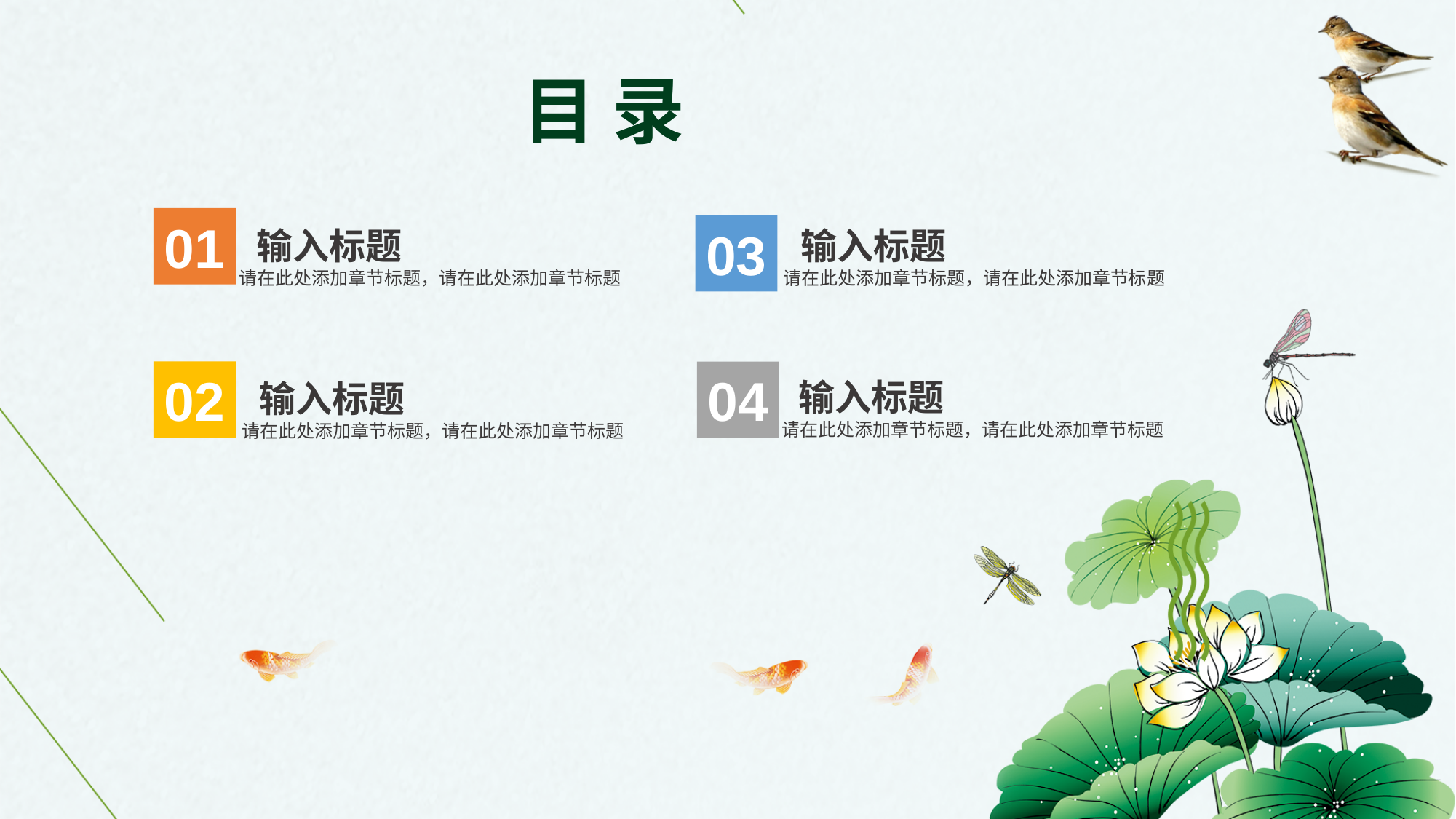

目 录
01
03
 输入标题
请在此处添加章节标题，请在此处添加章节标题
 输入标题
请在此处添加章节标题，请在此处添加章节标题
02
04
 输入标题
请在此处添加章节标题，请在此处添加章节标题
 输入标题
请在此处添加章节标题，请在此处添加章节标题